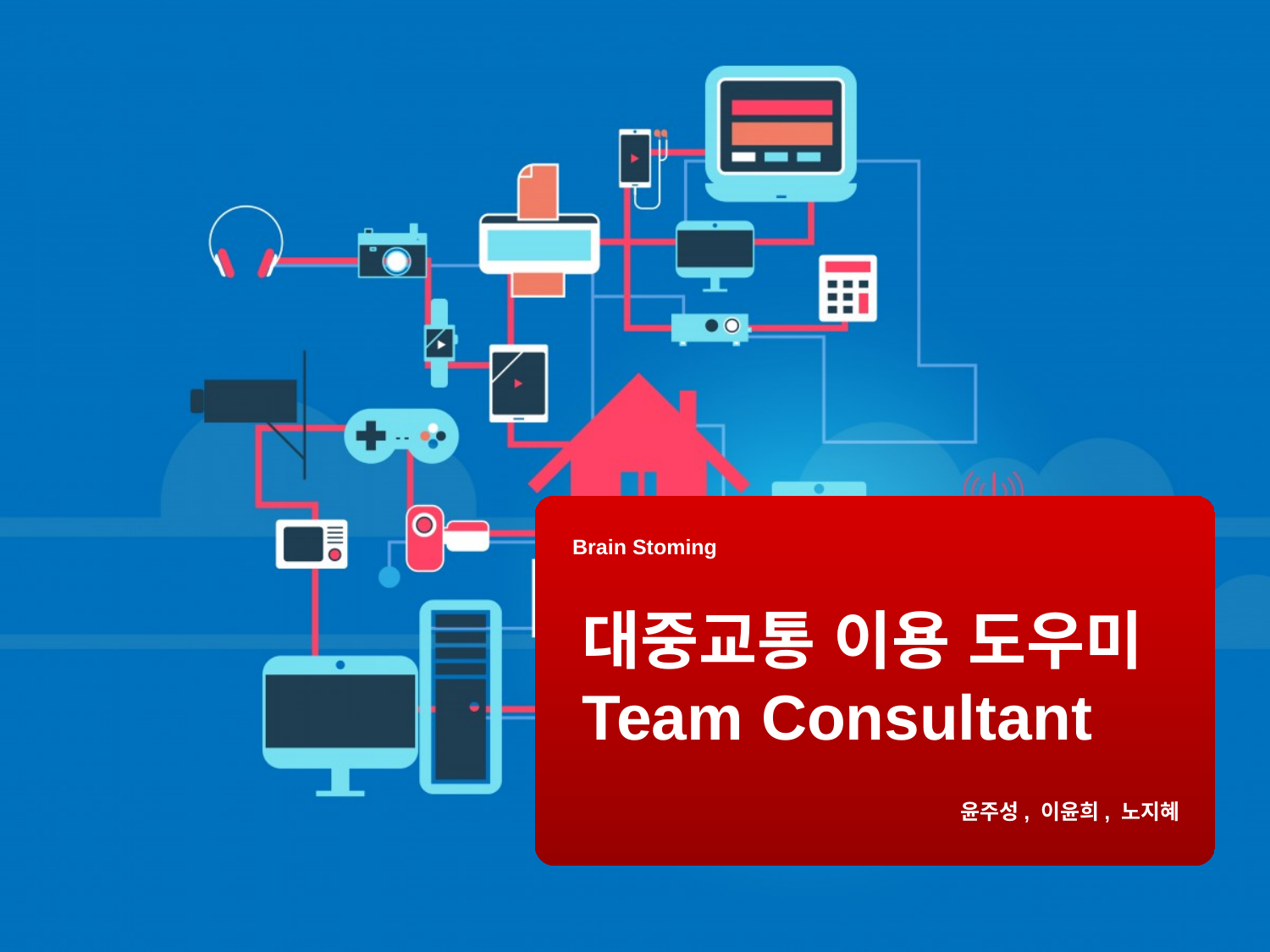

Brain Stoming
대중교통 이용 도우미
Team Consultant
윤주성, 이윤희, 노지혜